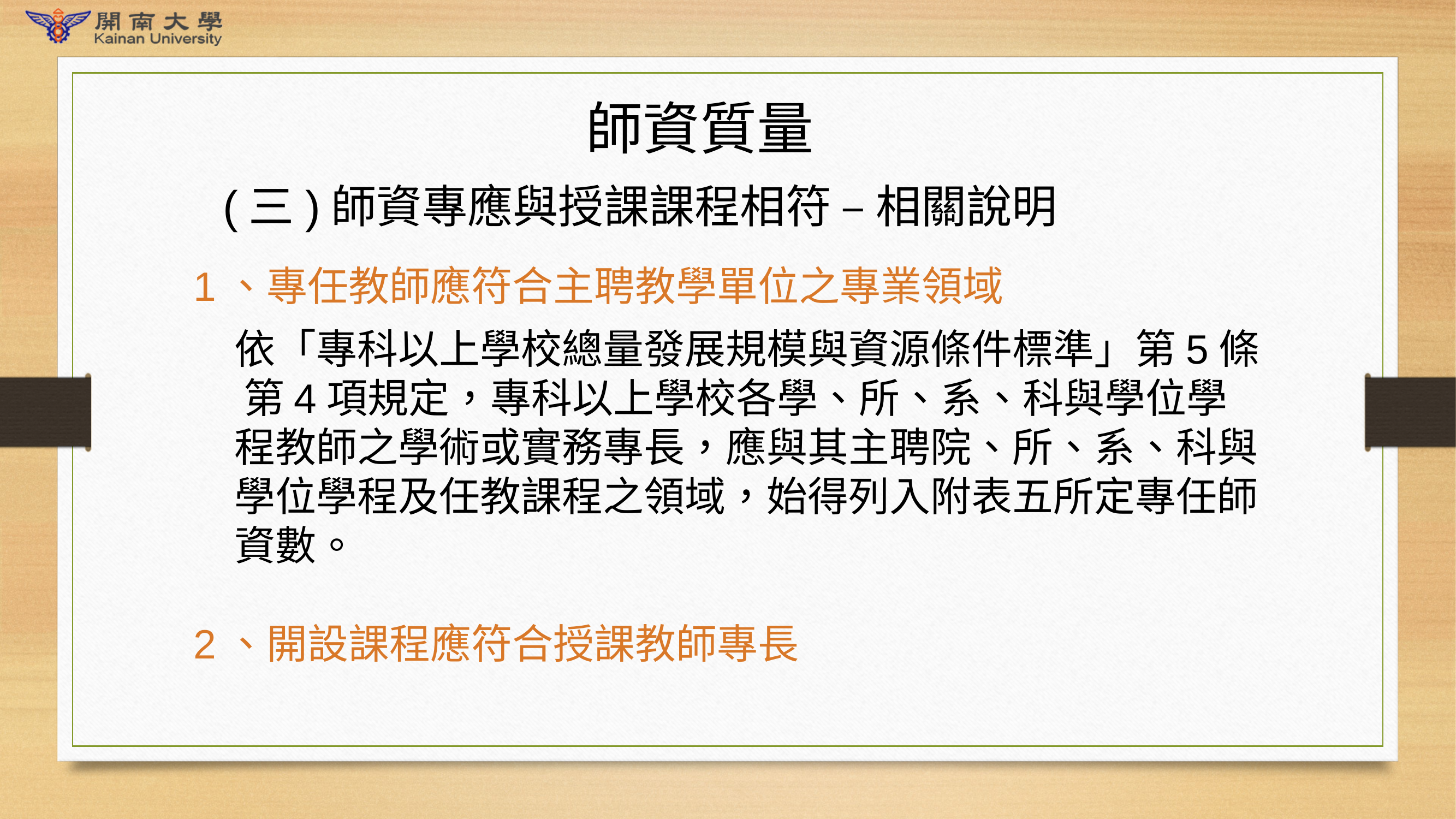

師資質量

(三)師資專應與授課課程相符 – 相關說明
1、專任教師應符合主聘教學單位之專業領域

依「專科以上學校總量發展規模與資源條件標準」第5條  第4項規定，專科以上學校各學、所、系、科與學位學程教師之學術或實務專長，應與其主聘院、所、系、科與學位學程及任教課程之領域，始得列入附表五所定專任師資數。

2、開設課程應符合授課教師專長